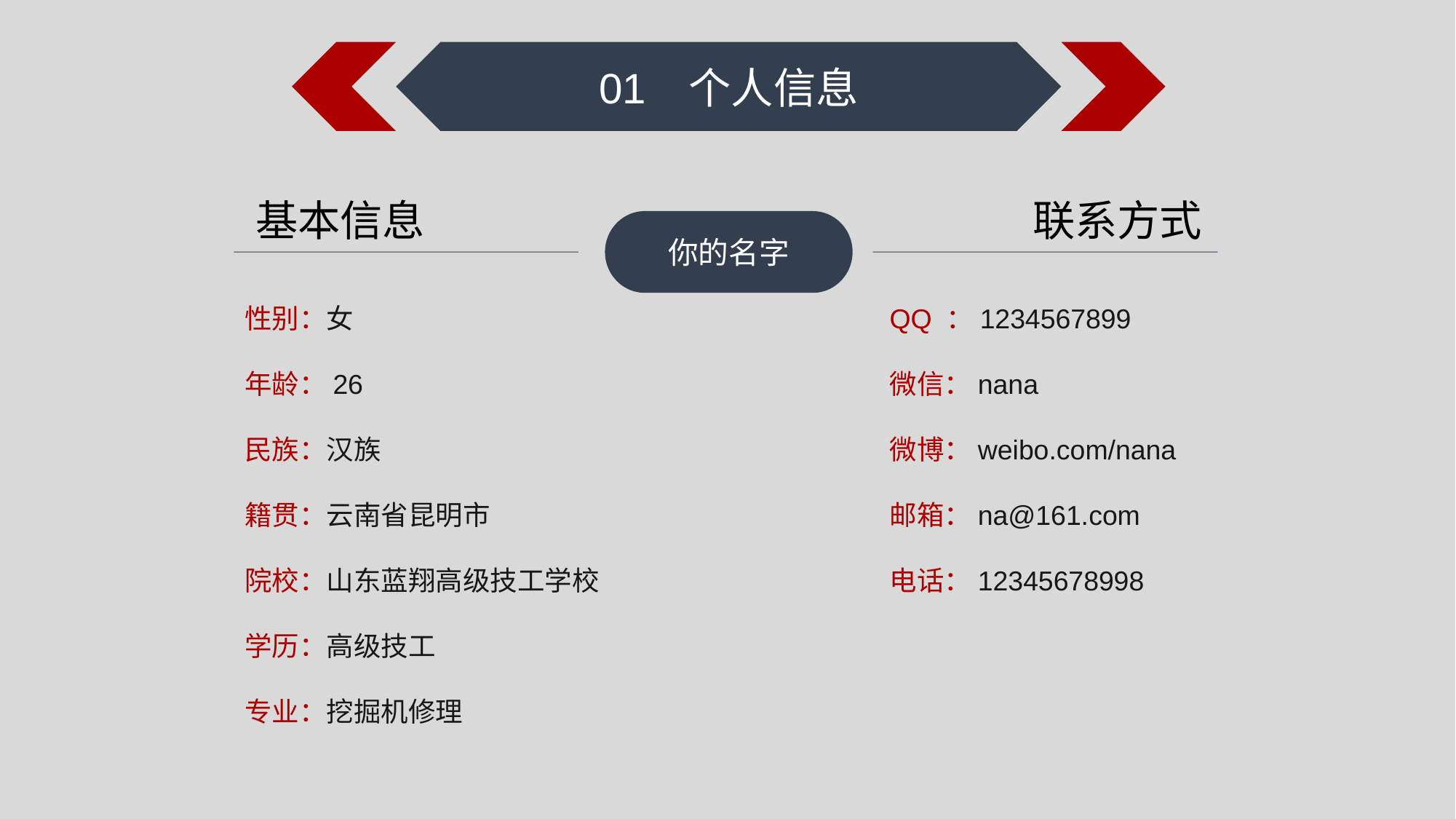

01    个人信息

基本信息
联系方式
你的名字
性别：女

年龄：26

民族：汉族

籍贯：云南省昆明市

院校：山东蓝翔高级技工学校

学历：高级技工

专业：挖掘机修理
QQ ：1234567899

微信：nana

微博：weibo.com/nana

邮箱：na@161.com

电话：12345678998